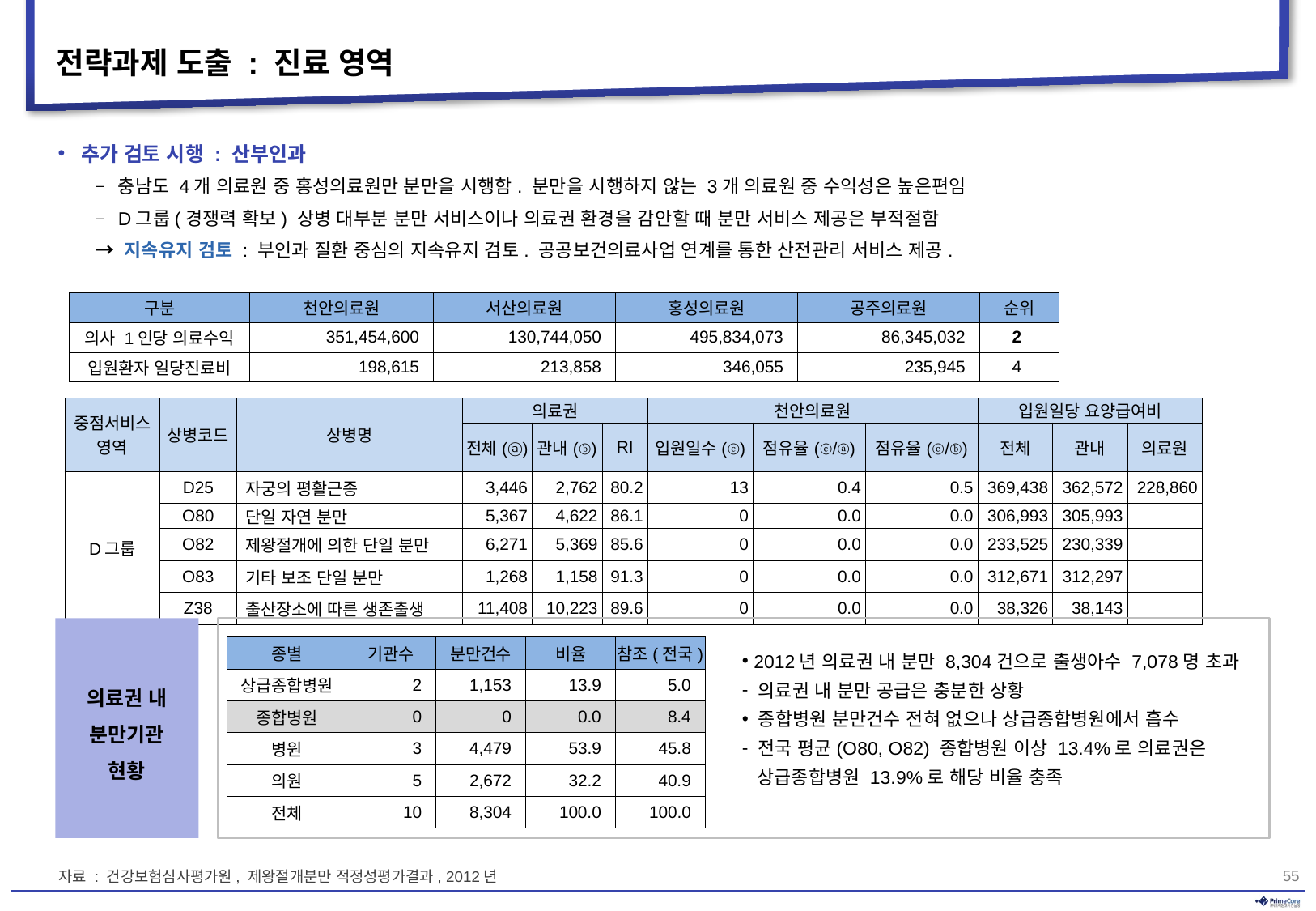

# 전략과제 도출 : 진료 영역
추가 검토 시행 : 산부인과
충남도 4개 의료원 중 홍성의료원만 분만을 시행함. 분만을 시행하지 않는 3개 의료원 중 수익성은 높은편임
D그룹(경쟁력 확보) 상병 대부분 분만 서비스이나 의료권 환경을 감안할 때 분만 서비스 제공은 부적절함
→ 지속유지 검토 : 부인과 질환 중심의 지속유지 검토. 공공보건의료사업 연계를 통한 산전관리 서비스 제공.

| 구분 | 천안의료원 | 서산의료원 | 홍성의료원 | 공주의료원 | 순위 |
| --- | --- | --- | --- | --- | --- |
| 의사 1인당 의료수익 | 351,454,600 | 130,744,050 | 495,834,073 | 86,345,032 | 2 |
| 입원환자 일당진료비 | 198,615 | 213,858 | 346,055 | 235,945 | 4 |
| 중점서비스 영역 | 상병코드 | 상병명 | 의료권 |  |  | 천안의료원 |  |  | 입원일당 요양급여비 |  |  |
| --- | --- | --- | --- | --- | --- | --- | --- | --- | --- | --- | --- |
|  |  |  | 전체(ⓐ) | 관내(ⓑ) | RI | 입원일수(ⓒ) | 점유율(ⓒ/ⓐ) | 점유율(ⓒ/ⓑ) | 전체 | 관내 | 의료원 |
| D그룹 | D25 | 자궁의 평활근종 | 3,446 | 2,762 | 80.2 | 13 | 0.4 | 0.5 | 369,438 | 362,572 | 228,860 |
|  | O80 | 단일 자연 분만 | 5,367 | 4,622 | 86.1 | 0 | 0.0 | 0.0 | 306,993 | 305,993 |  |
|  | O82 | 제왕절개에 의한 단일 분만 | 6,271 | 5,369 | 85.6 | 0 | 0.0 | 0.0 | 233,525 | 230,339 |  |
|  | O83 | 기타 보조 단일 분만 | 1,268 | 1,158 | 91.3 | 0 | 0.0 | 0.0 | 312,671 | 312,297 |  |
|  | Z38 | 출산장소에 따른 생존출생 | 11,408 | 10,223 | 89.6 | 0 | 0.0 | 0.0 | 38,326 | 38,143 |  |
의료권 내
분만기관
현황

| 종별 | 기관수 | 분만건수 | 비율 | 참조(전국) |
| --- | --- | --- | --- | --- |
| 상급종합병원 | 2 | 1,153 | 13.9 | 5.0 |
| 종합병원 | 0 | 0 | 0.0 | 8.4 |
| 병원 | 3 | 4,479 | 53.9 | 45.8 |
| 의원 | 5 | 2,672 | 32.2 | 40.9 |
| 전체 | 10 | 8,304 | 100.0 | 100.0 |
 2012년 의료권 내 분만 8,304건으로 출생아수 7,078명 초과
 의료권 내 분만 공급은 충분한 상황
 종합병원 분만건수 전혀 없으나 상급종합병원에서 흡수
 전국 평균(O80, O82) 종합병원 이상 13.4%로 의료권은
  상급종합병원 13.9%로 해당 비율 충족
자료 : 건강보험심사평가원, 제왕절개분만 적정성평가결과, 2012년